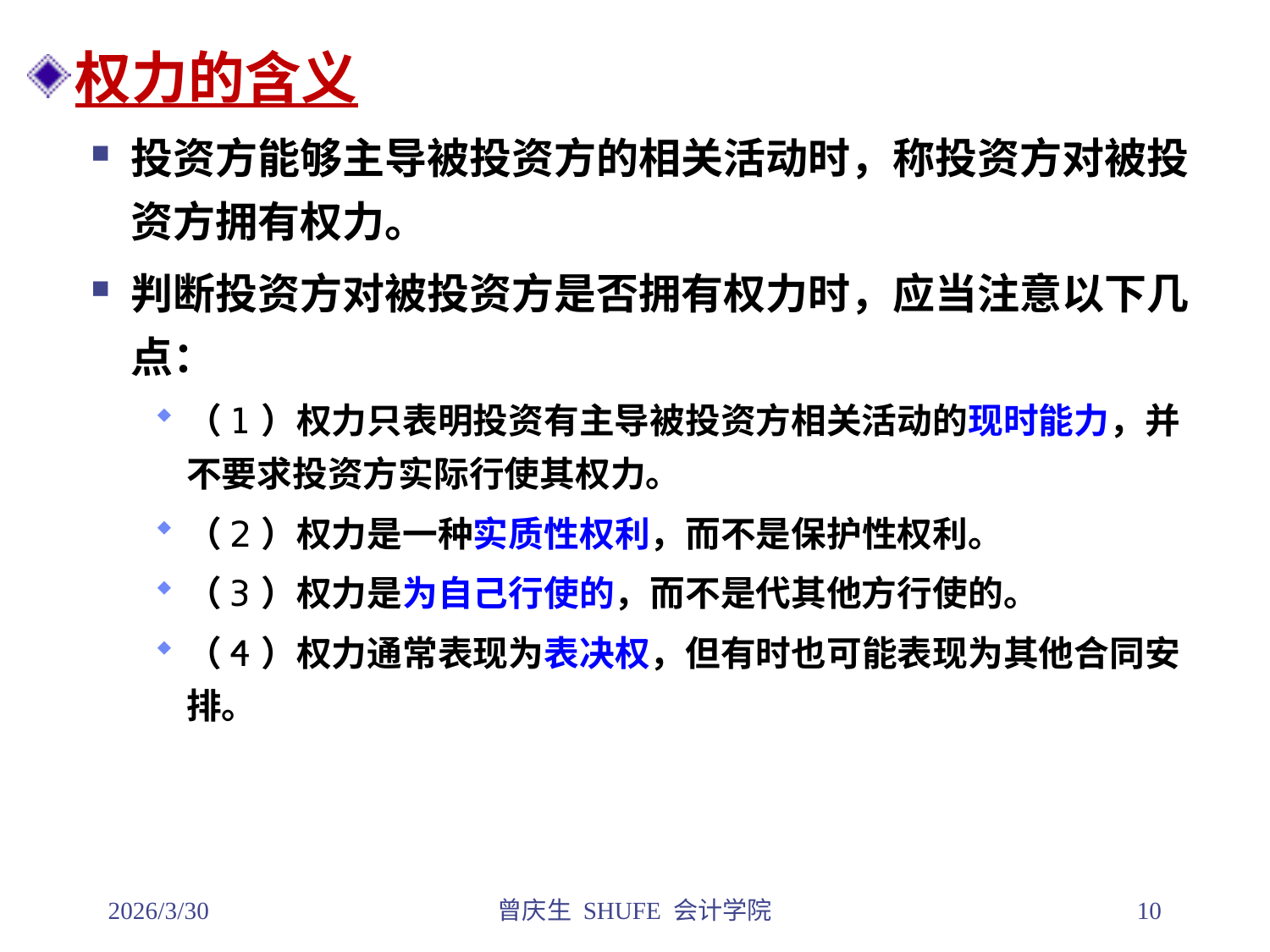

权力的含义
投资方能够主导被投资方的相关活动时，称投资方对被投资方拥有权力。
判断投资方对被投资方是否拥有权力时，应当注意以下几点：
（1）权力只表明投资有主导被投资方相关活动的现时能力，并不要求投资方实际行使其权力。
（2）权力是一种实质性权利，而不是保护性权利。
（3）权力是为自己行使的，而不是代其他方行使的。
（4）权力通常表现为表决权，但有时也可能表现为其他合同安排。

2026/3/30
曾庆生 SHUFE 会计学院
10